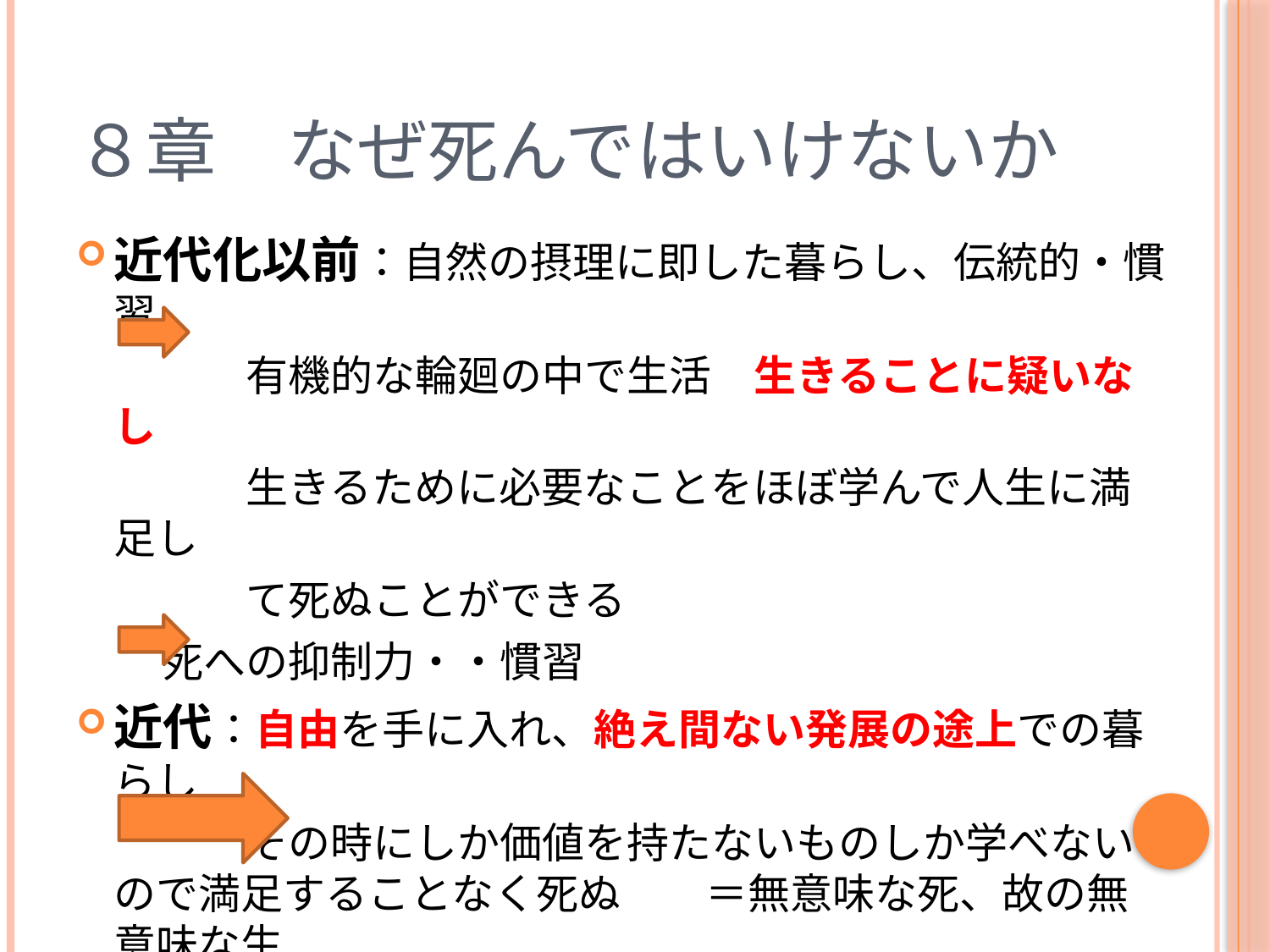

# ８章　なぜ死んではいけないか
近代化以前：自然の摂理に即した暮らし、伝統的・慣習
　　　　有機的な輪廻の中で生活　生きることに疑いなし
　　　　生きるために必要なことをほぼ学んで人生に満足し
　　　　て死ぬことができる
　　死への抑制力・・慣習
近代：自由を手に入れ、絶え間ない発展の途上での暮らし
　　　　その時にしか価値を持たないものしか学べないので満足することなく死ぬ　　＝無意味な死、故の無意味な生

　　　　　　　　生きがいが感じられない・代替可能な自分
　　　　　　　　慣習に代わる死への抑制力が見つからない